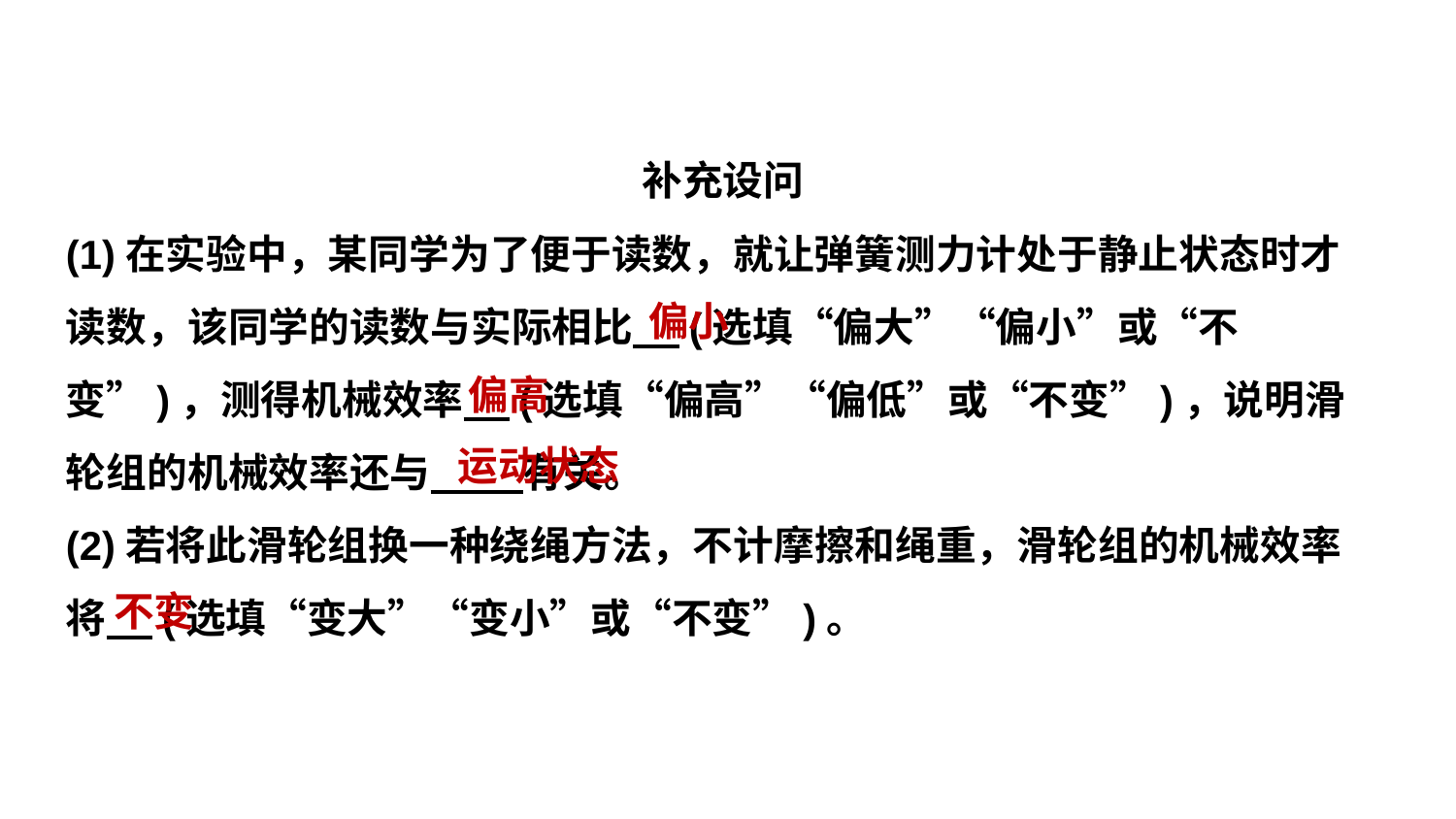

补充设问
(1)在实验中，某同学为了便于读数，就让弹簧测力计处于静止状态时才
读数，该同学的读数与实际相比     (选填“偏大”“偏小”或“不
变”)，测得机械效率     (选填“偏高”“偏低”或“不变”)，说明滑
轮组的机械效率还与          有关。
(2)若将此滑轮组换一种绕绳方法，不计摩擦和绳重，滑轮组的机械效率
将     (选填“变大”“变小”或“不变”)。
偏小
偏高
运动状态
不变